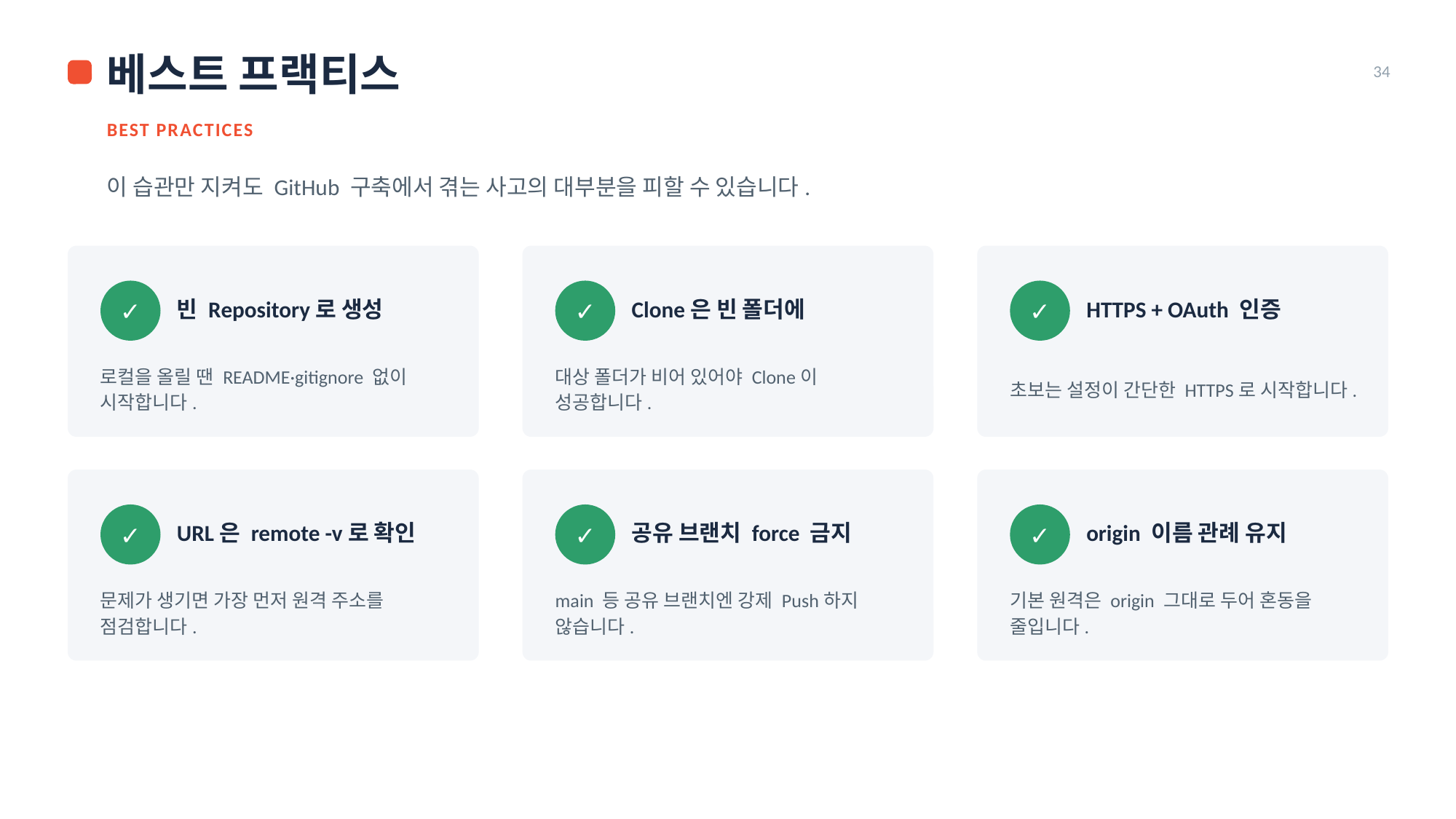

베스트 프랙티스
34

BEST PRACTICES
이 습관만 지켜도 GitHub 구축에서 겪는 사고의 대부분을 피할 수 있습니다.

빈 Repository로 생성
Clone은 빈 폴더에
HTTPS + OAuth 인증

✓

✓

✓
로컬을 올릴 땐 README·gitignore 없이 시작합니다.
대상 폴더가 비어 있어야 Clone이 성공합니다.
초보는 설정이 간단한 HTTPS로 시작합니다.

URL은 remote -v로 확인
공유 브랜치 force 금지
origin 이름 관례 유지

✓

✓

✓
문제가 생기면 가장 먼저 원격 주소를 점검합니다.
main 등 공유 브랜치엔 강제 Push하지 않습니다.
기본 원격은 origin 그대로 두어 혼동을 줄입니다.